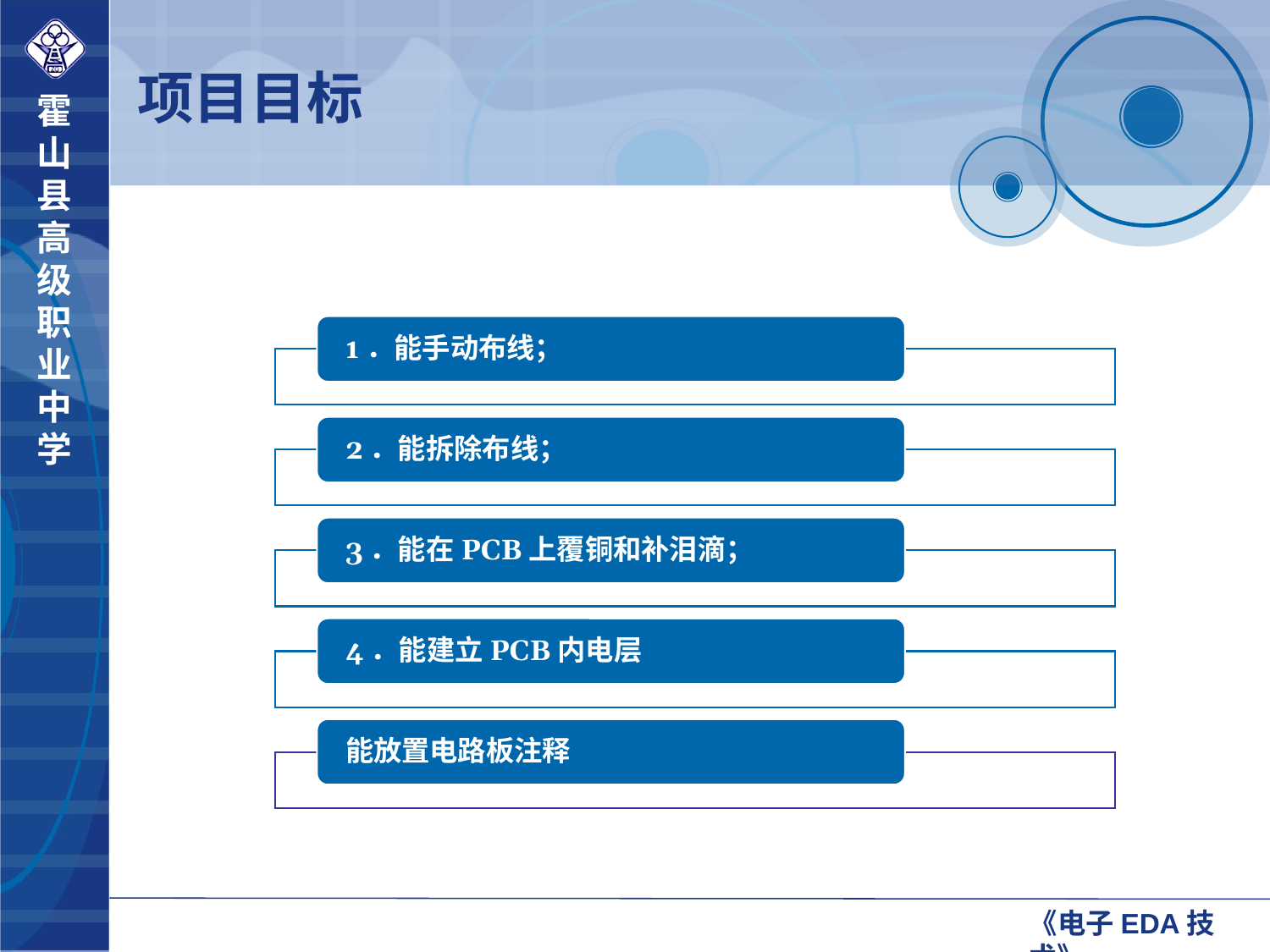

# 项目目标
1．能手动布线；
2．能拆除布线；
3．能在PCB上覆铜和补泪滴；
4．能建立PCB内电层
能放置电路板注释